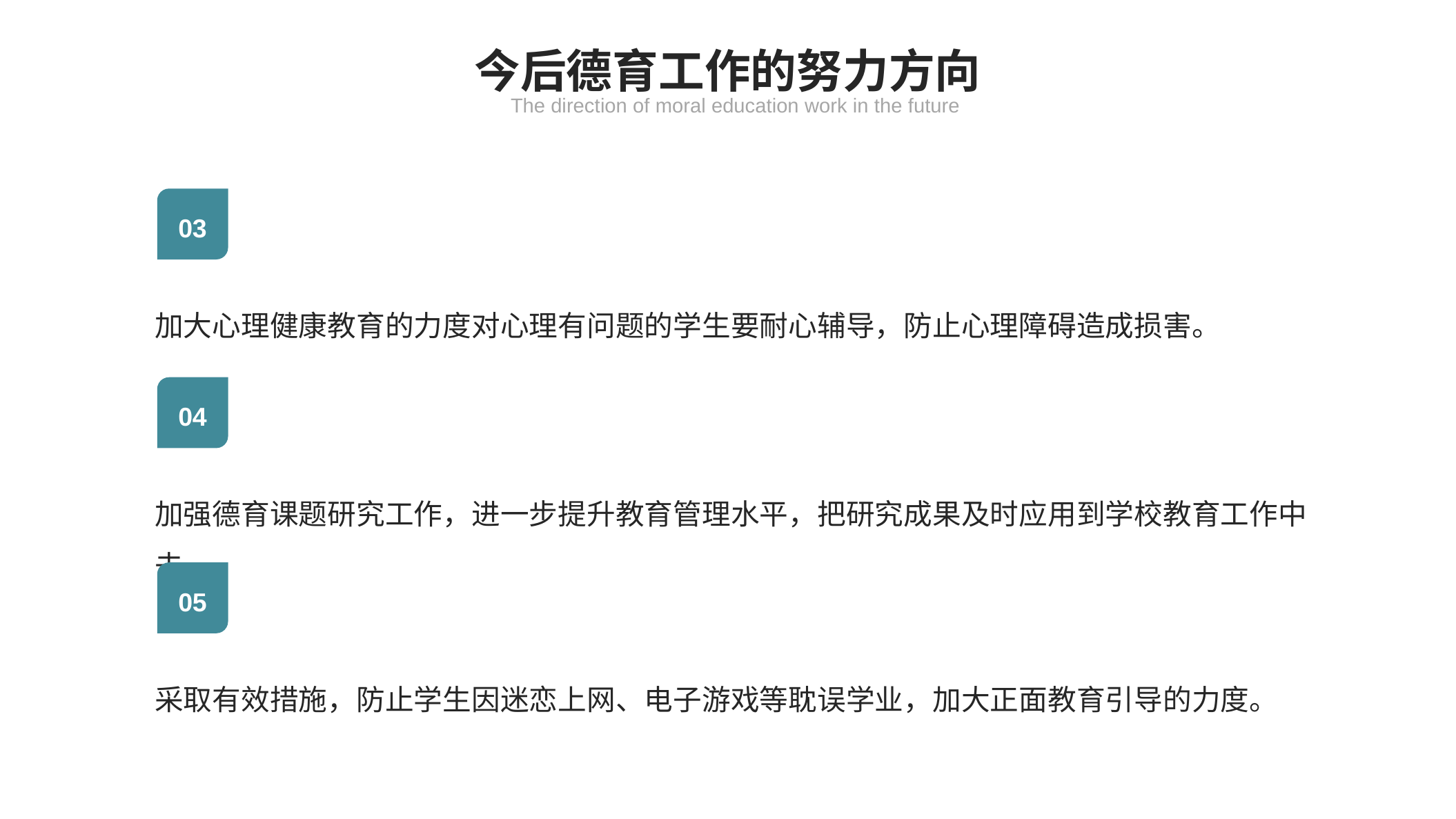

今后德育工作的努力方向
The direction of moral education work in the future
03
加大心理健康教育的力度对心理有问题的学生要耐心辅导，防止心理障碍造成损害。
04
加强德育课题研究工作，进一步提升教育管理水平，把研究成果及时应用到学校教育工作中去。
05
采取有效措施，防止学生因迷恋上网、电子游戏等耽误学业，加大正面教育引导的力度。